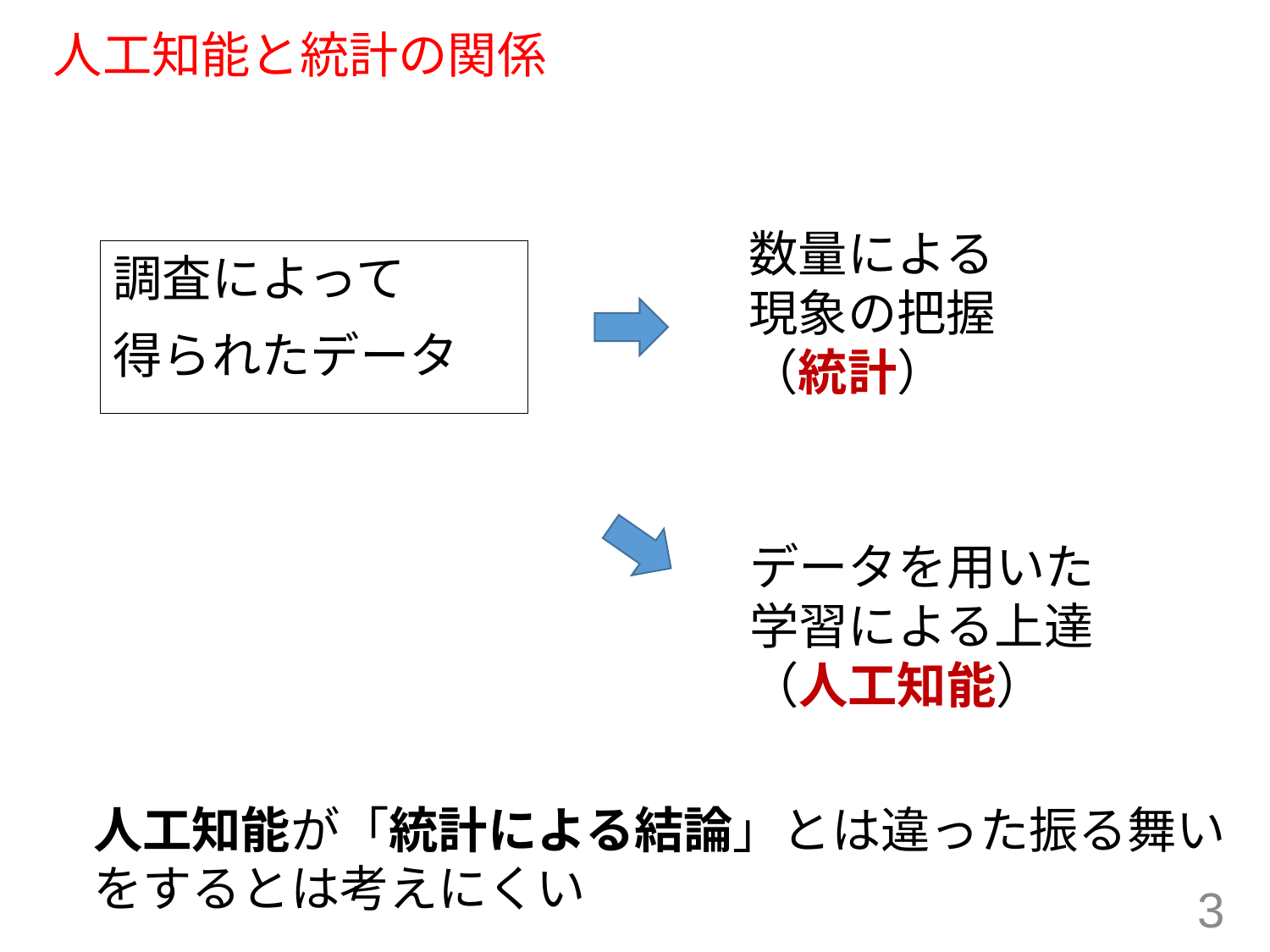

# 人工知能と統計の関係
数量による
現象の把握
（統計）
調査によって
得られたデータ

データを用いた
学習による上達
（人工知能）
人工知能が「統計による結論」とは違った振る舞い
をするとは考えにくい
3